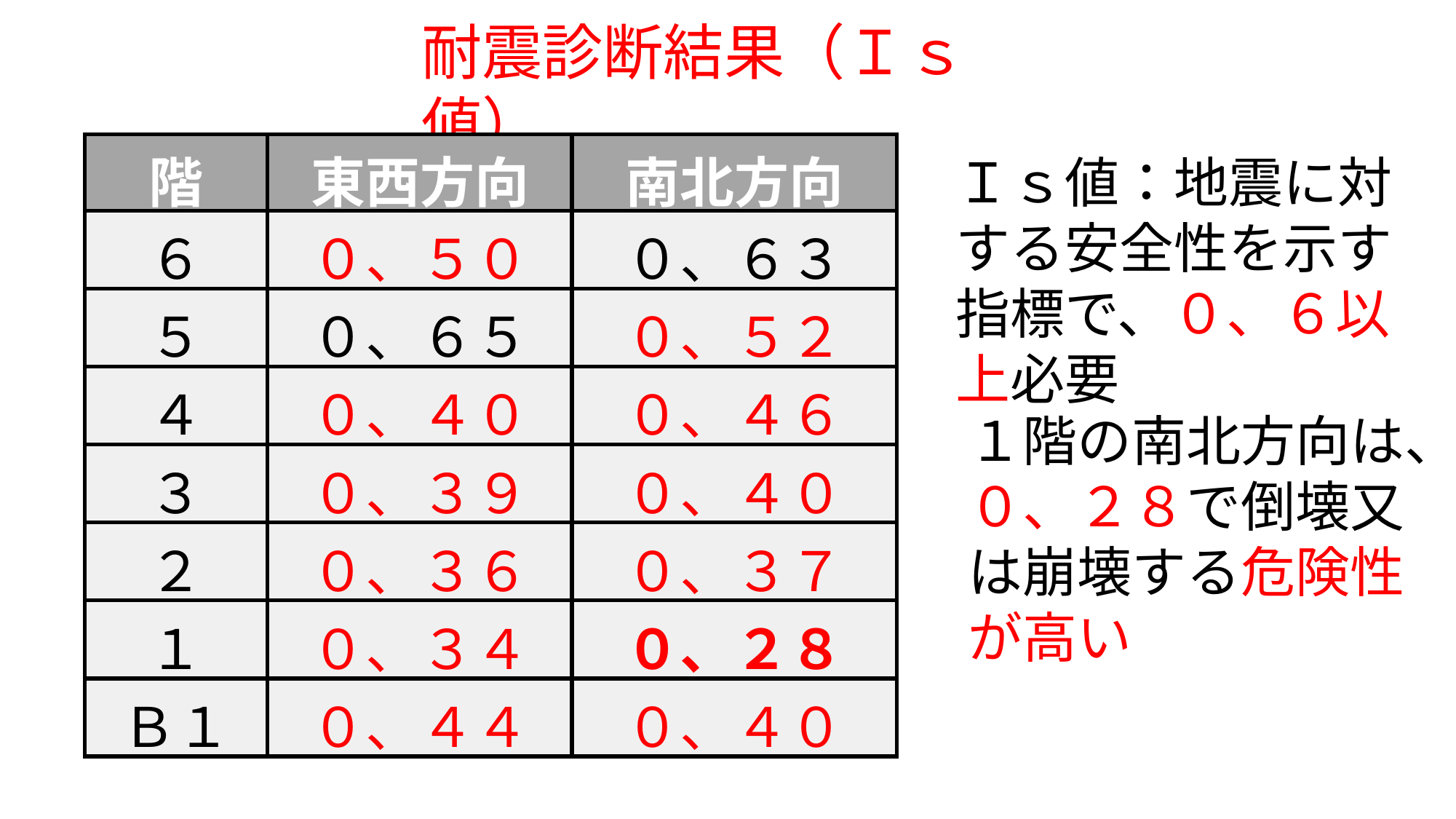

耐震診断結果（Ｉｓ値）
| 階 | 東西方向 | 南北方向 |
| --- | --- | --- |
| ６ | ０、５０ | ０、６３ |
| ５ | ０、６５ | ０、５２ |
| ４ | ０、４０ | ０、４６ |
| ３ | ０、３９ | ０、４０ |
| ２ | ０、３６ | ０、３７ |
| １ | ０、３４ | ０、２８ |
| Ｂ１ | ０、４４ | ０、４０ |
Ｉｓ値：地震に対する安全性を示す指標で、０、６以上必要
１階の南北方向は、０、２８で倒壊又は崩壊する危険性が高い